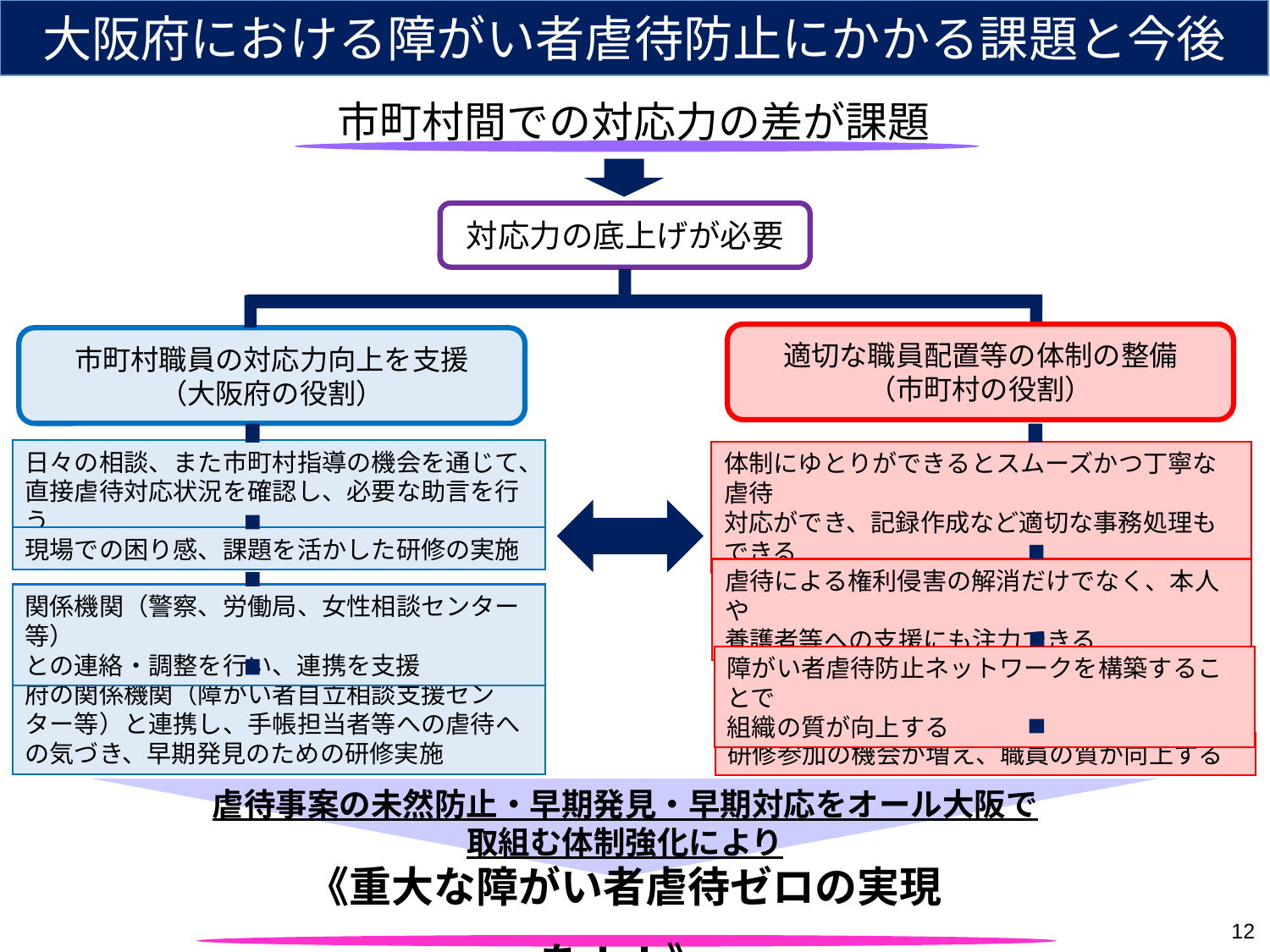

大阪府における障がい者虐待防止にかかる課題と今後
市町村間での対応力の差が課題

対応力の底上げが必要

適切な職員配置等の体制の整備
（市町村の役割）
市町村職員の対応力向上を支援
（大阪府の役割）

日々の相談、また市町村指導の機会を通じて、
直接虐待対応状況を確認し、必要な助言を行う
現場での困り感、課題を活かした研修の実施
関係機関（警察、労働局、女性相談センター等）
との連絡・調整を行い、連携を支援
府の関係機関（障がい者自立相談支援センター等）と連携し、手帳担当者等への虐待への気づき、早期発見のための研修実施
体制にゆとりができるとスムーズかつ丁寧な虐待
対応ができ、記録作成など適切な事務処理もできる
虐待による権利侵害の解消だけでなく、本人や
養護者等への支援にも注力できる
障がい者虐待防止ネットワークを構築することで
組織の質が向上する
研修参加の機会が増え、職員の質が向上する

虐待事案の未然防止・早期発見・早期対応をオール大阪で
取組む体制強化により

《重大な障がい者虐待ゼロの実現を！！》
12